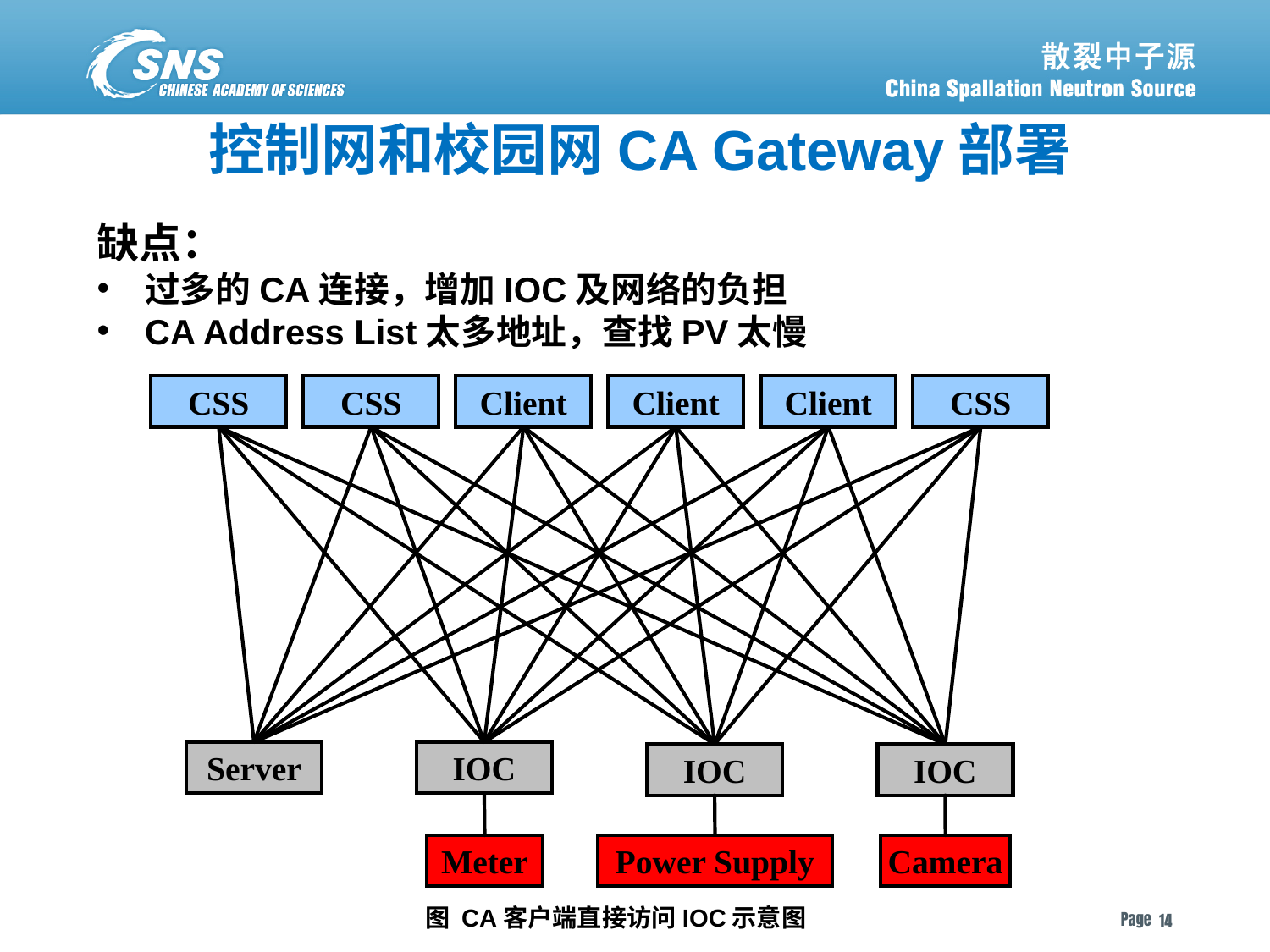

控制网和校园网CA Gateway部署
缺点：
过多的CA连接，增加IOC及网络的负担
CA Address List太多地址，查找PV太慢
CSS
CSS
Client
Client
Client
CSS
Server
IOC
IOC
IOC
Meter
Power Supply
Camera
图 CA客户端直接访问IOC示意图
14